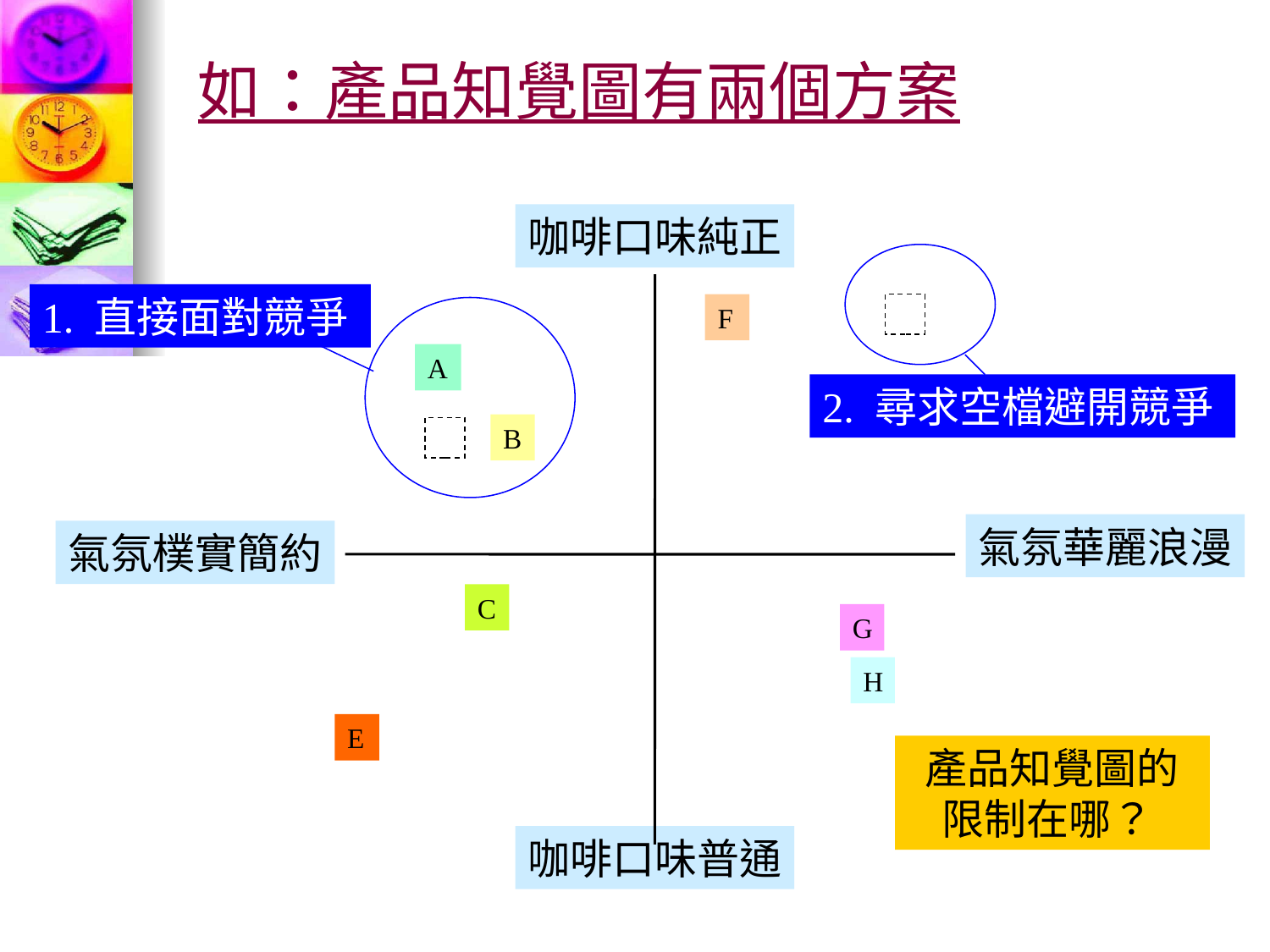

# 如：產品知覺圖有兩個方案
咖啡口味純正

2. 尋求空檔避開競爭

1. 直接面對競爭

F
A
B
氣氛華麗浪漫
氣氛樸實簡約

C
G
H
E
產品知覺圖的限制在哪？
咖啡口味普通